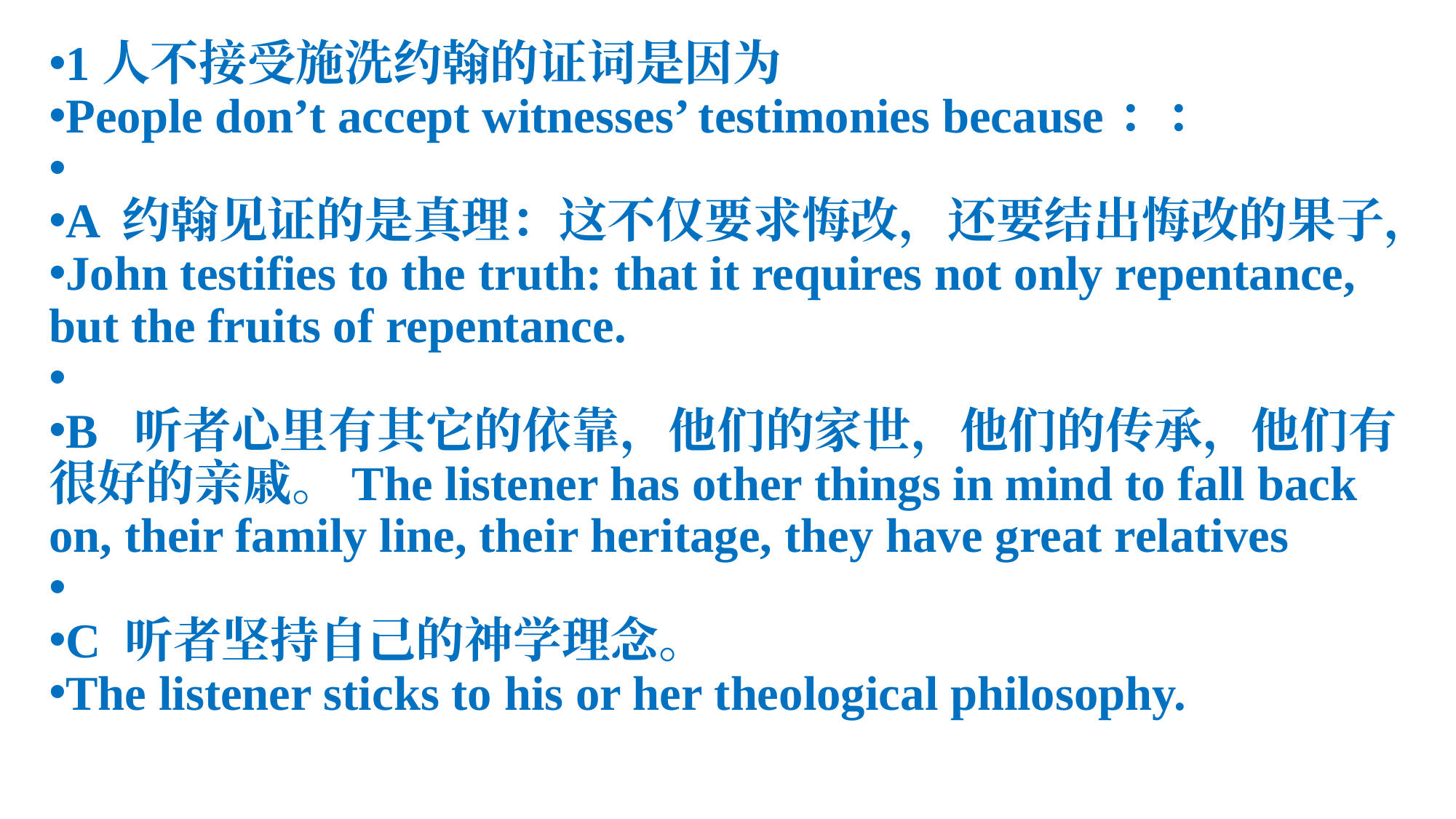

1人不接受施洗约翰的证词是因为
People don’t accept witnesses’ testimonies because：：

A 约翰见证的是真理：这不仅要求悔改，还要结出悔改的果子，
John testifies to the truth: that it requires not only repentance, but the fruits of repentance.

B  听者心里有其它的依靠，他们的家世，他们的传承，他们有很好的亲戚。The listener has other things in mind to fall back on, their family line, their heritage, they have great relatives

C 听者坚持自己的神学理念。
The listener sticks to his or her theological philosophy.